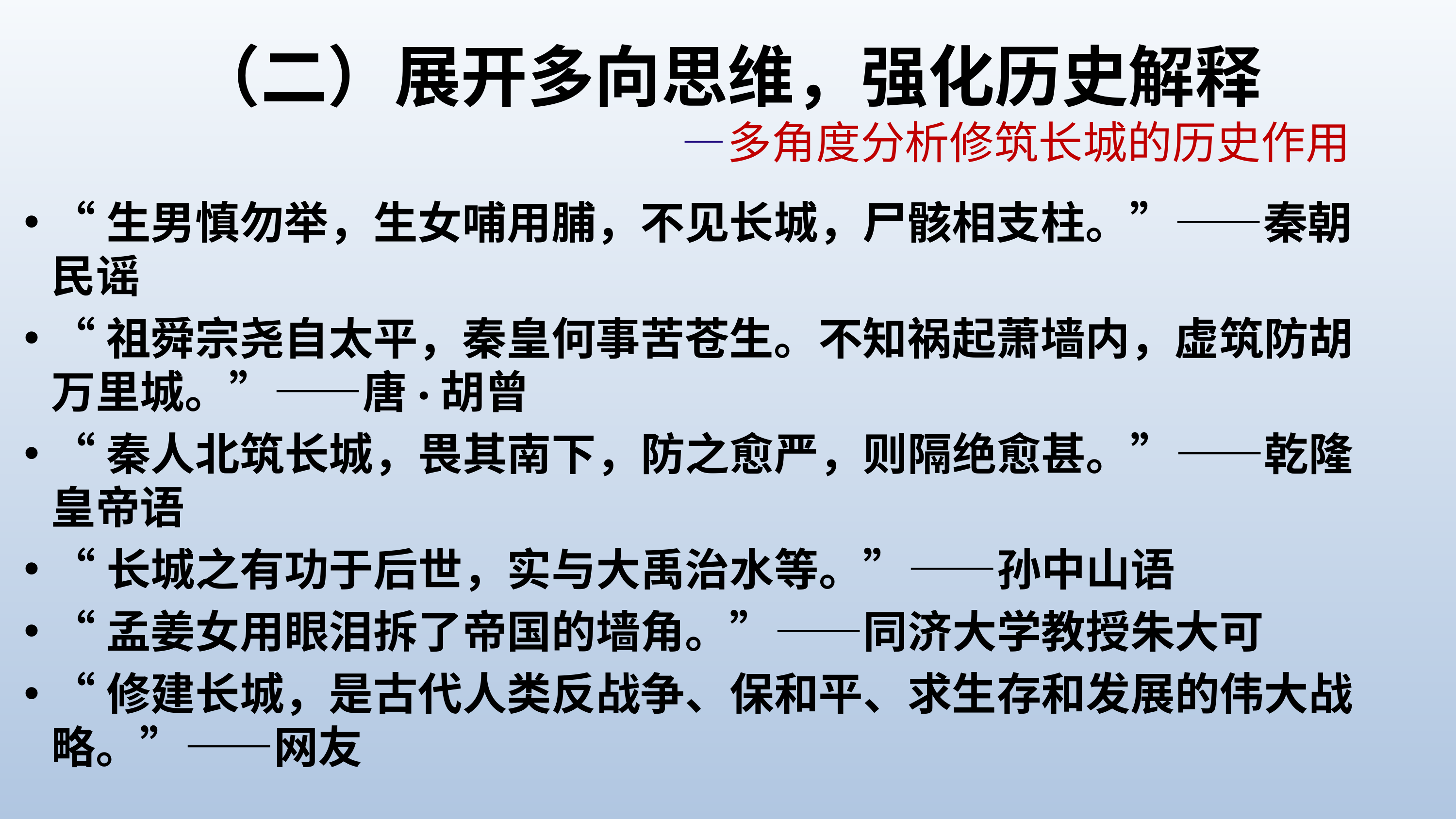

# （二）展开多向思维，强化历史解释 —多角度分析修筑长城的历史作用
“生男慎勿举，生女哺用脯，不见长城，尸骸相支柱。”——秦朝民谣
“祖舜宗尧自太平，秦皇何事苦苍生。不知祸起萧墙内，虚筑防胡万里城。”——唐·胡曾
“秦人北筑长城，畏其南下，防之愈严，则隔绝愈甚。”——乾隆皇帝语
“长城之有功于后世，实与大禹治水等。”——孙中山语
“孟姜女用眼泪拆了帝国的墙角。”——同济大学教授朱大可
“修建长城，是古代人类反战争、保和平、求生存和发展的伟大战略。”——网友